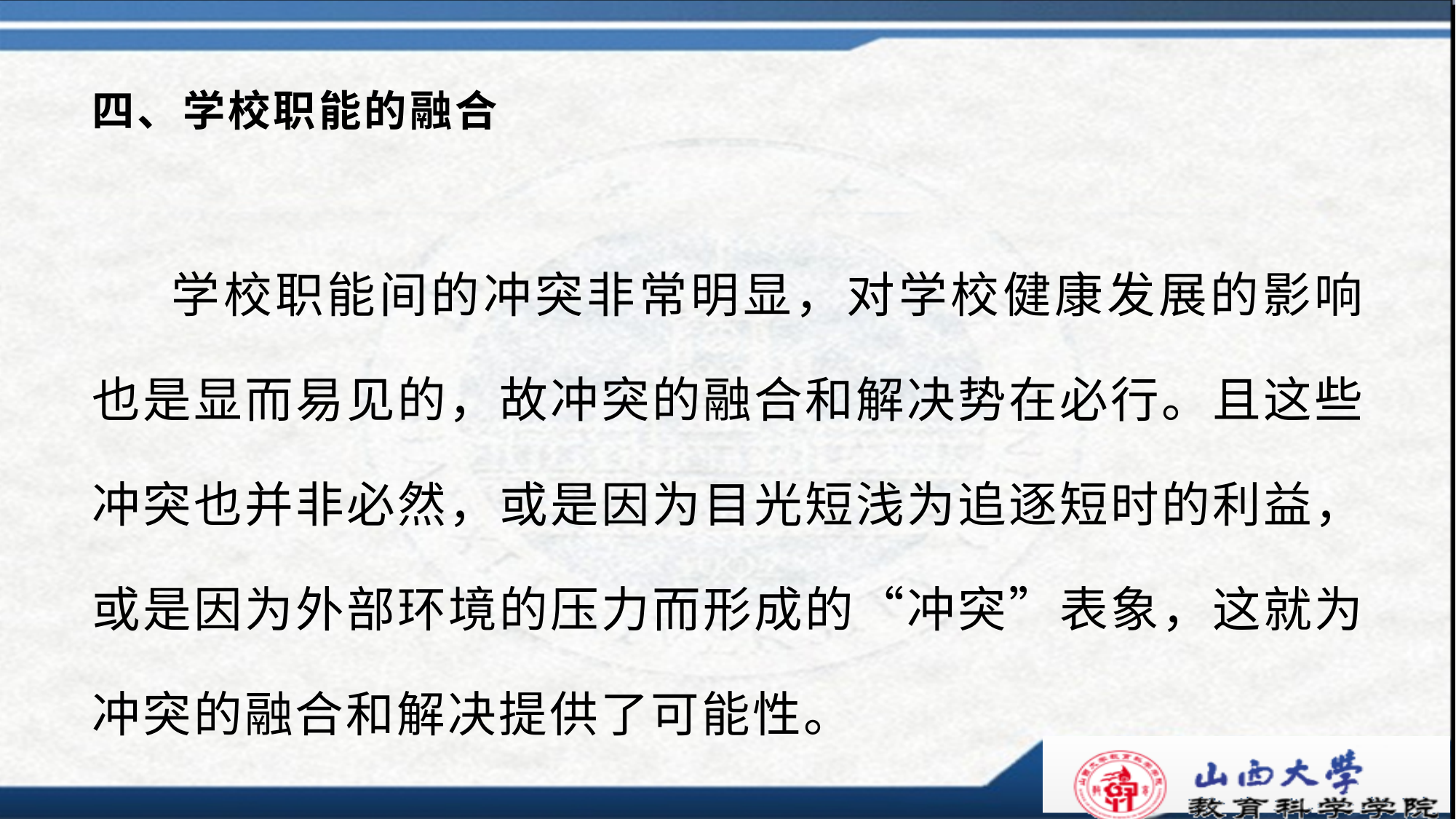

# 四、学校职能的融合
      学校职能间的冲突非常明显，对学校健康发展的影响也是显而易见的，故冲突的融合和解决势在必行。且这些冲突也并非必然，或是因为目光短浅为追逐短时的利益，或是因为外部环境的压力而形成的“冲突”表象，这就为冲突的融合和解决提供了可能性。